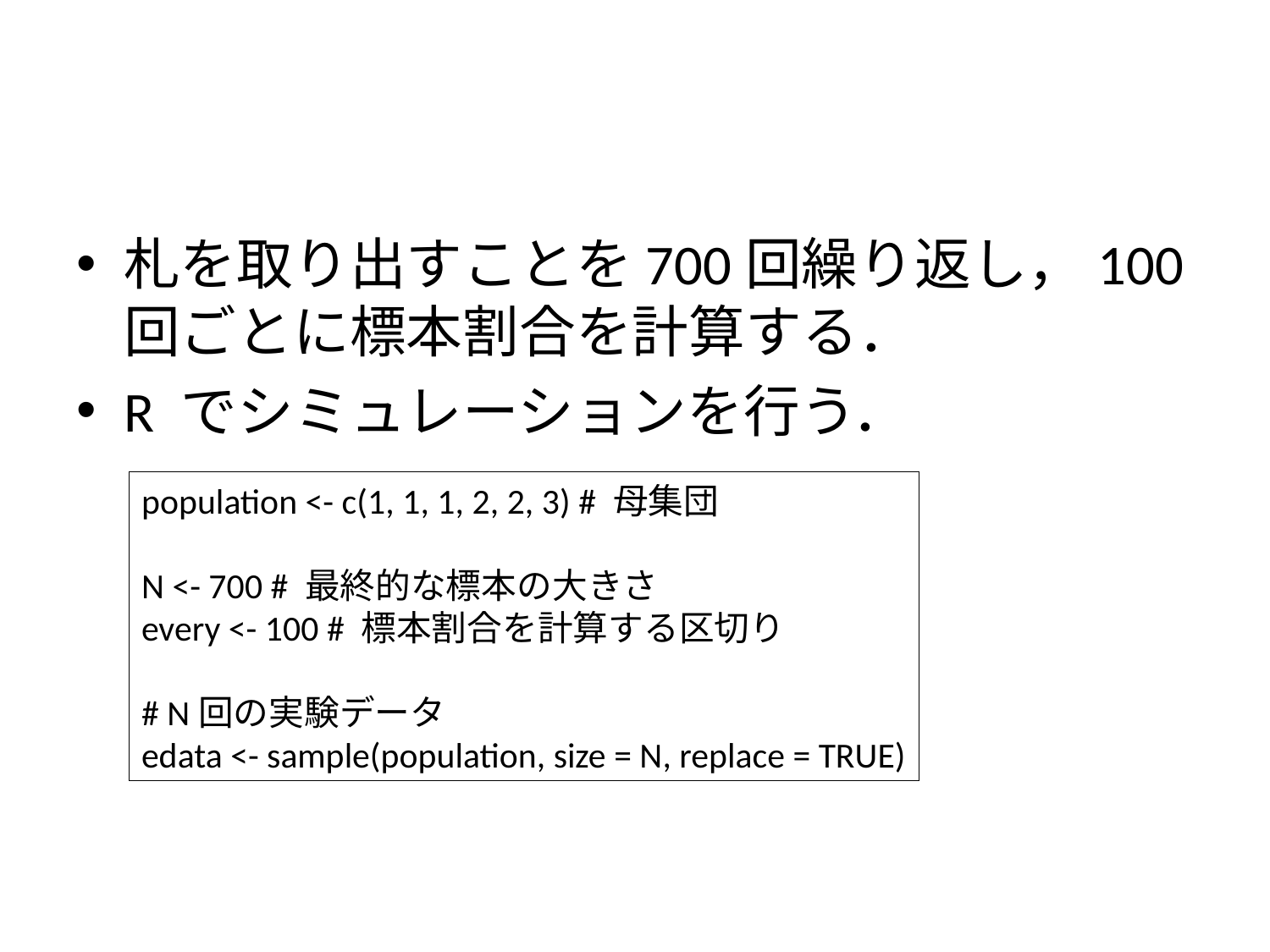

#
札を取り出すことを700回繰り返し，100回ごとに標本割合を計算する．
R でシミュレーションを行う．
population <- c(1, 1, 1, 2, 2, 3) # 母集団

N <- 700 # 最終的な標本の大きさ
every <- 100 # 標本割合を計算する区切り

# N回の実験データ
edata <- sample(population, size = N, replace = TRUE)